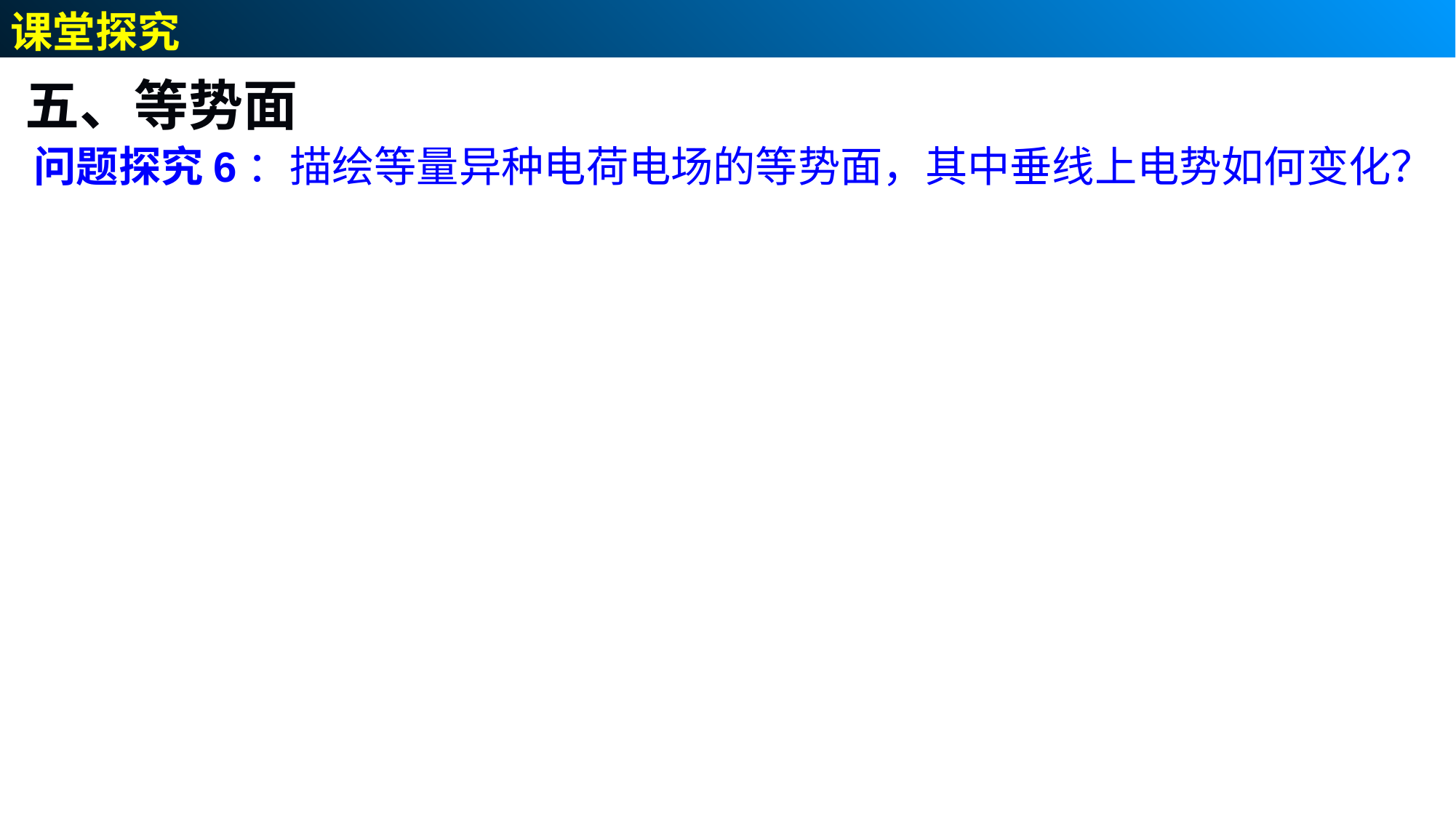

课堂探究
五、等势面
问题探究6：描绘等量异种电荷电场的等势面，其中垂线上电势如何变化？